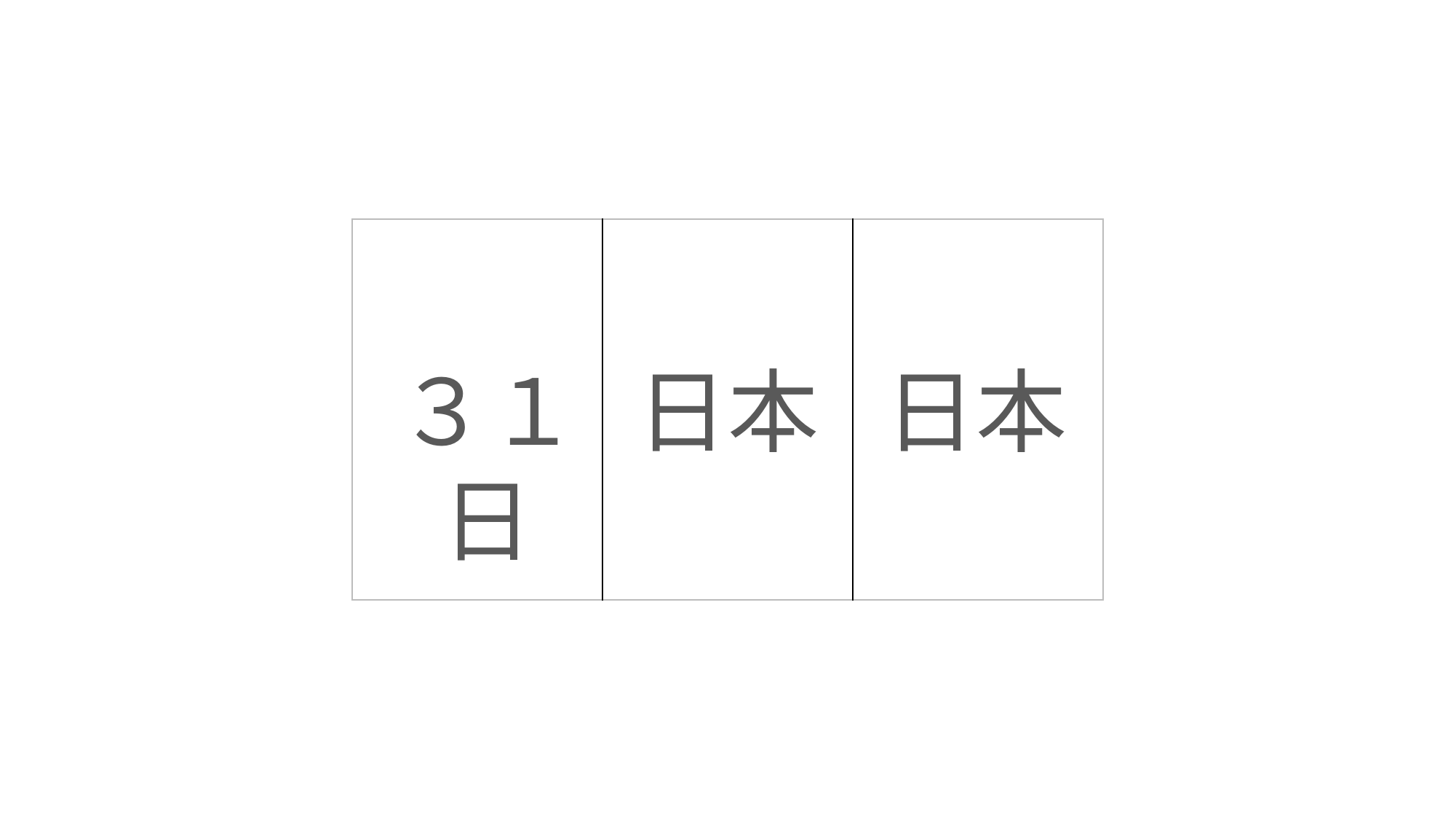

|  |  |  |
| --- | --- | --- |
日本
日本
３１日